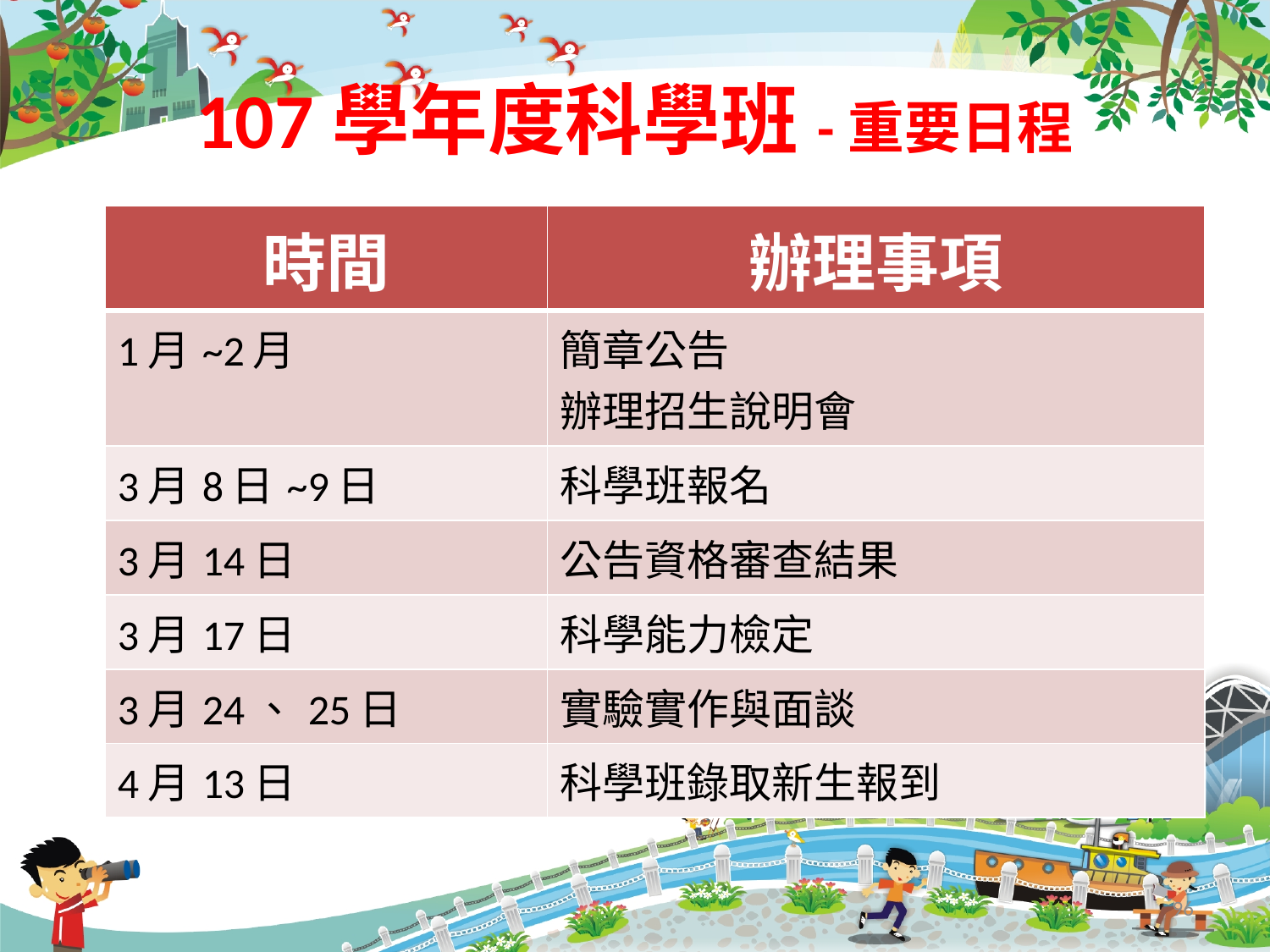

# 107學年度科學班-重要日程
| 時間 | 辦理事項 |
| --- | --- |
| 1月~2月 | 簡章公告 辦理招生說明會 |
| 3月8日~9日 | 科學班報名 |
| 3月14日 | 公告資格審查結果 |
| 3月17日 | 科學能力檢定 |
| 3月24、25日 | 實驗實作與面談 |
| 4月13日 | 科學班錄取新生報到 |
96